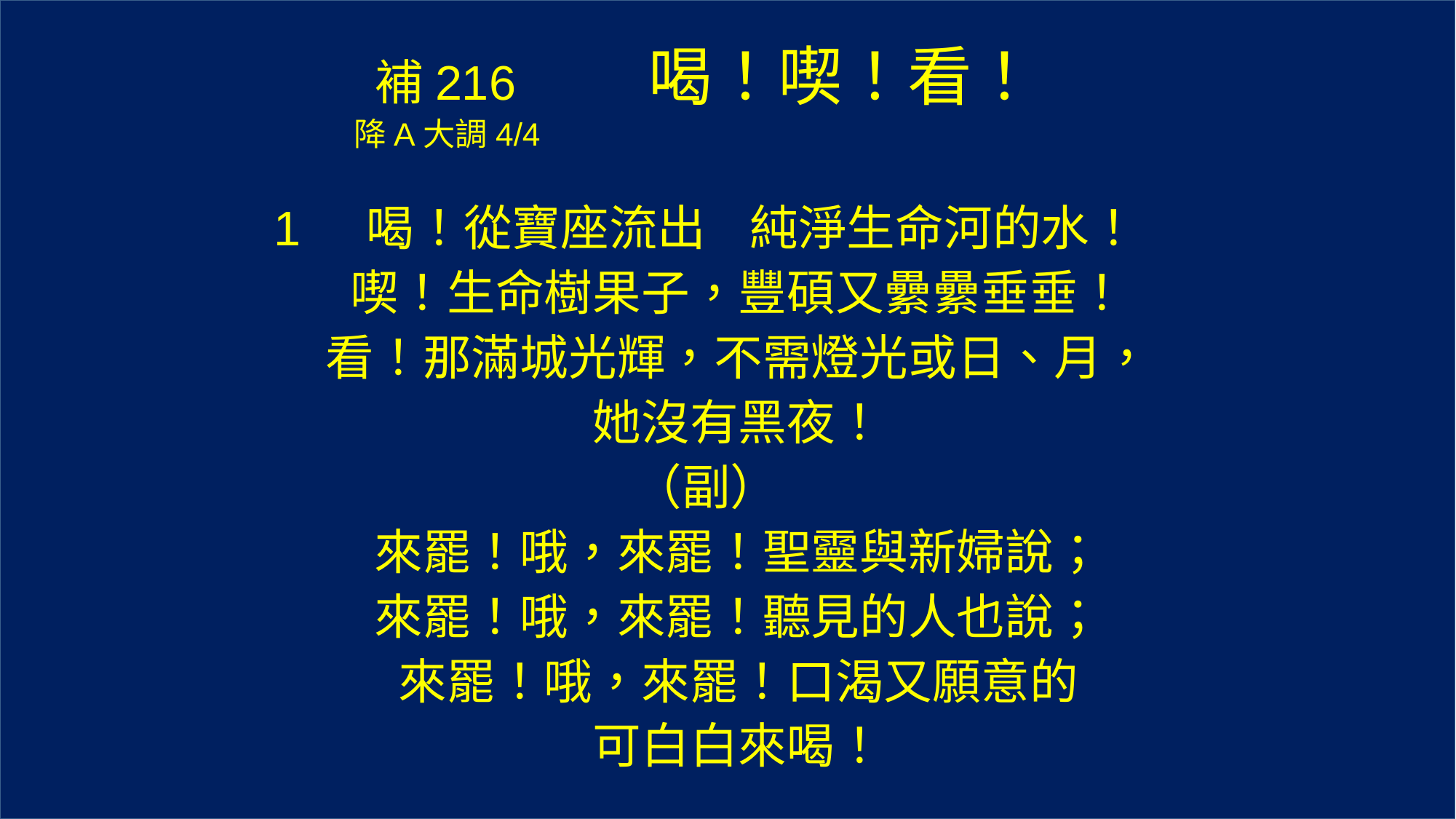

補216         喝！喫！看！
                   降A大調4/4

1    喝！從寶座流出    純淨生命河的水！
喫！生命樹果子，豐碩又纍纍垂垂！
看！那滿城光輝，不需燈光或日、月，
她沒有黑夜！
（副）
來罷！哦，來罷！聖靈與新婦說；
來罷！哦，來罷！聽見的人也說；
來罷！哦，來罷！口渴又願意的
可白白來喝！